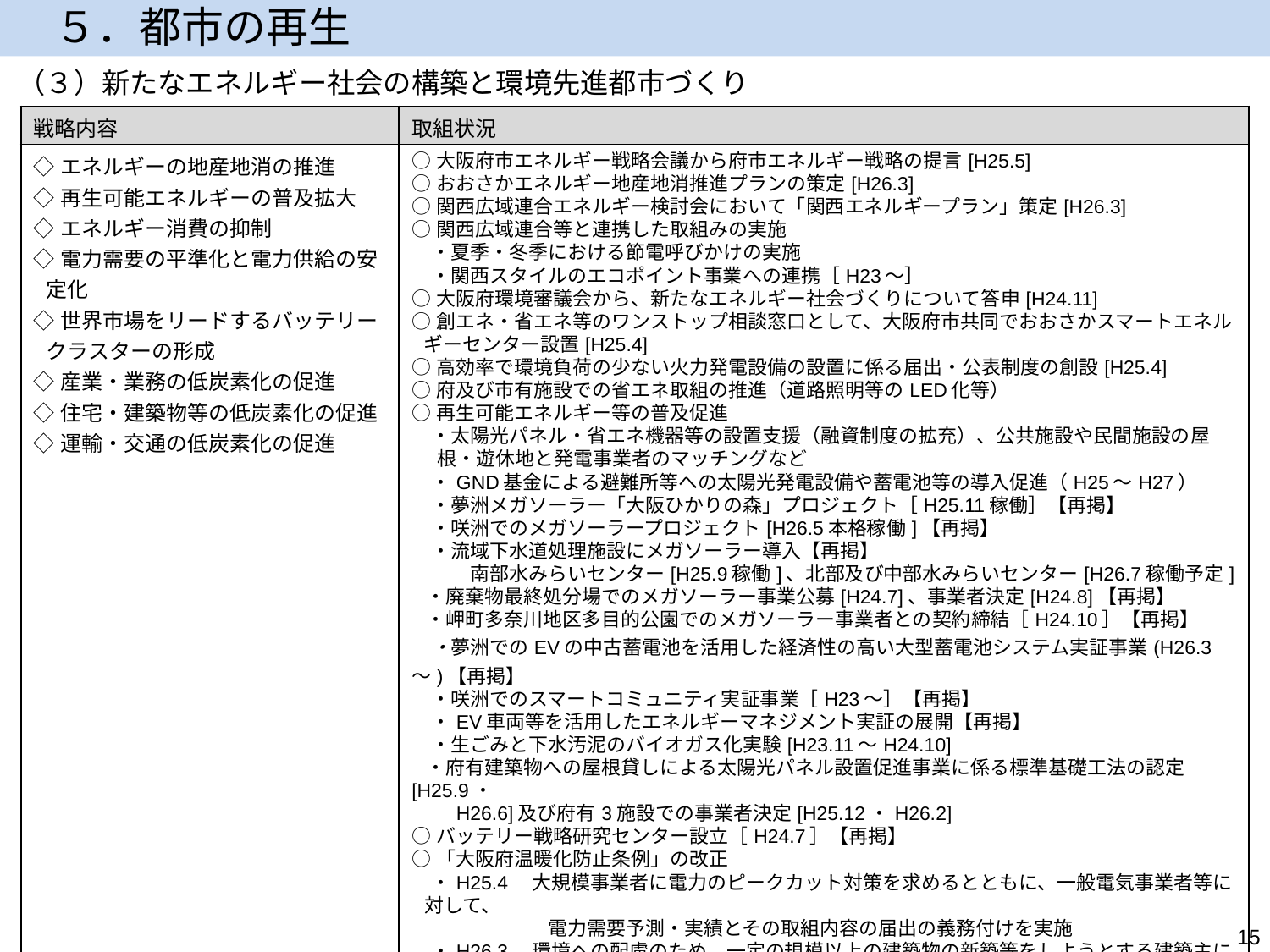

５．都市の再生
（３）新たなエネルギー社会の構築と環境先進都市づくり
| 戦略内容 | 取組状況 |
| --- | --- |
| ◇エネルギーの地産地消の推進 ◇再生可能エネルギーの普及拡大 ◇エネルギー消費の抑制 ◇電力需要の平準化と電力供給の安定化 ◇世界市場をリードするバッテリークラスターの形成 ◇産業・業務の低炭素化の促進 ◇住宅・建築物等の低炭素化の促進 ◇運輸・交通の低炭素化の促進 | ○大阪府市エネルギー戦略会議から府市エネルギー戦略の提言[H25.5] ○おおさかエネルギー地産地消推進プランの策定[H26.3] ○関西広域連合エネルギー検討会において「関西エネルギープラン」策定[H26.3] ○関西広域連合等と連携した取組みの実施 　・夏季・冬季における節電呼びかけの実施 　・関西スタイルのエコポイント事業への連携［H23～］ ○大阪府環境審議会から、新たなエネルギー社会づくりについて答申[H24.11] ○創エネ・省エネ等のワンストップ相談窓口として、大阪府市共同でおおさかスマートエネルギーセンター設置[H25.4] ○高効率で環境負荷の少ない火力発電設備の設置に係る届出・公表制度の創設[H25.4] ○府及び市有施設での省エネ取組の推進（道路照明等のLED化等） ○再生可能エネルギー等の普及促進 　・太陽光パネル・省エネ機器等の設置支援（融資制度の拡充）、公共施設や民間施設の屋根・遊休地と発電事業者のマッチングなど 　・GND基金による避難所等への太陽光発電設備や蓄電池等の導入促進（H25～H27） 　・夢洲メガソーラー「大阪ひかりの森」プロジェクト［H25.11稼働］【再掲】 　・咲洲でのメガソーラープロジェクト[H26.5本格稼働]【再掲】 　・流域下水道処理施設にメガソーラー導入【再掲】 　　　南部水みらいセンター[H25.9稼働]、北部及び中部水みらいセンター[H26.7稼働予定] ・廃棄物最終処分場でのメガソーラー事業公募[H24.7]、事業者決定[H24.8]【再掲】 ・岬町多奈川地区多目的公園でのメガソーラー事業者との契約締結［H24.10］【再掲】 　・夢洲でのEVの中古蓄電池を活用した経済性の高い大型蓄電池システム実証事業(H26.3～)【再掲】 　・咲洲でのスマートコミュニティ実証事業［H23～］【再掲】 　・EV車両等を活用したエネルギーマネジメント実証の展開【再掲】 　・生ごみと下水汚泥のバイオガス化実験[H23.11～H24.10] ・府有建築物への屋根貸しによる太陽光パネル設置促進事業に係る標準基礎工法の認定[H25.9・ 　　H26.6]及び府有3施設での事業者決定[H25.12・H26.2] ○バッテリー戦略研究センター設立［H24.7］【再掲】 ○「大阪府温暖化防止条例」の改正 　・H25.4　大規模事業者に電力のピークカット対策を求めるとともに、一般電気事業者等に対して、 　　　　　　　電力需要予測・実績とその取組内容の届出の義務付けを実施 　・H26.3　環境への配慮のため、一定の規模以上の建築物の新築等をしようとする建築主に再生可能 　　　　　　　エネルギー利用設備の導入の検討及び省エネルギー基準への適合を義務付ける規定を追加 ○大阪EVアクションプログラムに基づくEVの普及促進・EVビジネスの展開 |
15